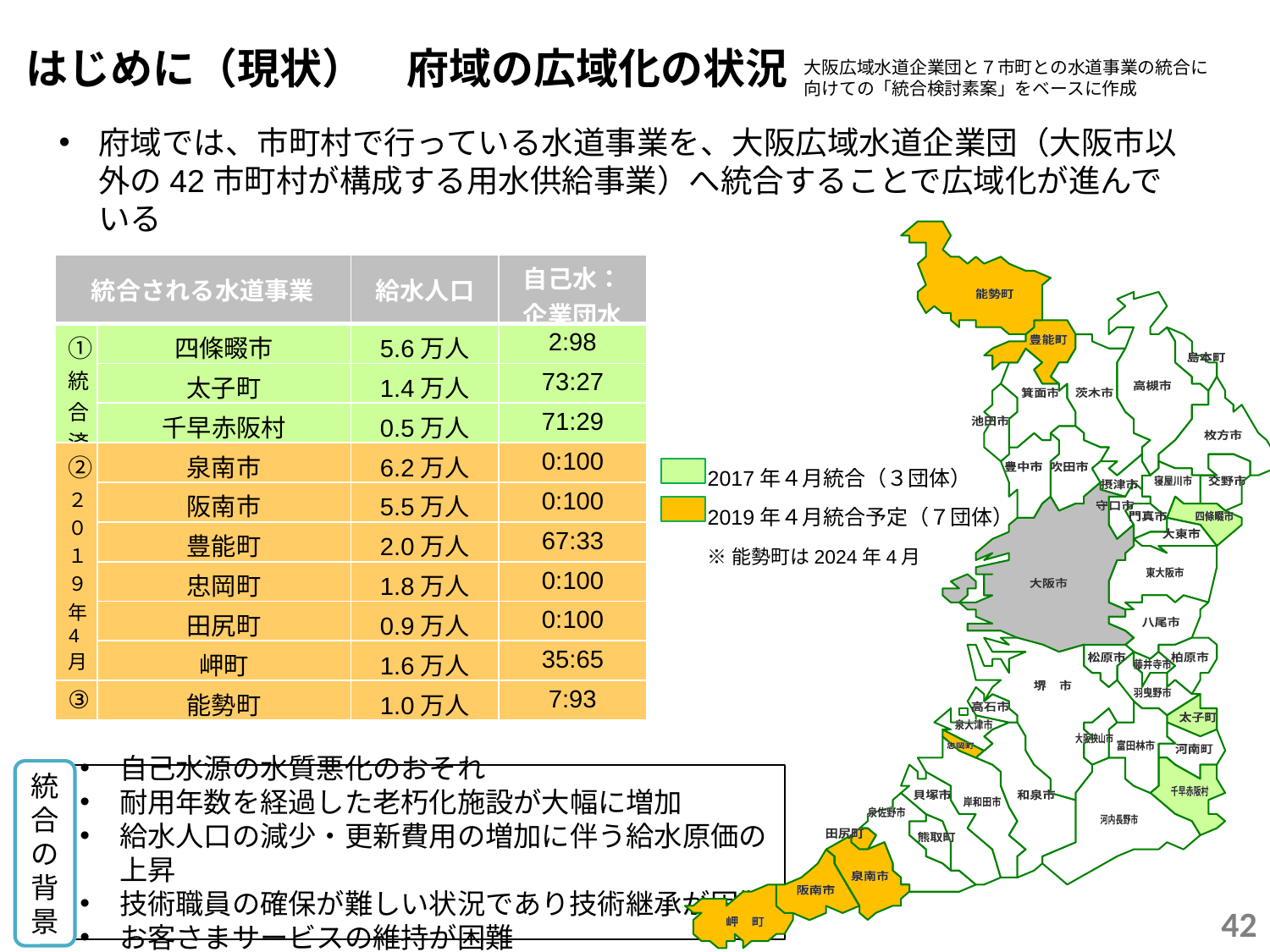

はじめに（現状）　府域の広域化の状況
大阪広域水道企業団と７市町との水道事業の統合に向けての「統合検討素案」をベースに作成
府域では、市町村で行っている水道事業を、大阪広域水道企業団（大阪市以外の42市町村が構成する用水供給事業）へ統合することで広域化が進んでいる

能勢町
能勢町
豊能町
豊能町
島本町
島本町
高槻市
高槻市
箕面市
箕面市
茨木市
茨木市
池田市
池田市
枚方市
枚方市
豊中市
豊中市
吹田市
吹田市
寝屋川市
寝屋川市
交野市
交野市
摂津市
摂津市
守口市
守口市
門真市
門真市
四条畷市
四條畷市
大東市
大東市
東大阪市
東大阪市
大阪市
大阪市
八尾市
八尾市
松原市
松原市
柏原市
柏原市
藤井寺市
藤井寺市
堺　市
堺　市
羽曳野市
羽曳野市
高石市
高石市
太子町
太子町
泉大津市
泉大津市
大阪狭山市
大阪狭山市
富田林市
富田林市
忠岡町
忠岡町
河南町
河南町
千早赤阪村
千早赤阪村
貝塚市
貝塚市
和泉市
和泉市
岸和田市
岸和田市
泉佐野市
泉佐野市
河内長野市
河内長野市
田尻町
田尻町
熊取町
熊取町
泉南市
泉南市
阪南市
阪南市
岬　町
岬　町

| 統合される水道事業 |  | 給水人口 | 自己水：企業団水 |
| --- | --- | --- | --- |
| ①統合済 | 四條畷市 | 5.6万人 | 2:98 |
|  | 太子町 | 1.4万人 | 73:27 |
|  | 千早赤阪村 | 0.5万人 | 71:29 |
| ②２０１９年4月 | 泉南市 | 6.2万人 | 0:100 |
|  | 阪南市 | 5.5万人 | 0:100 |
|  | 豊能町 | 2.0万人 | 67:33 |
|  | 忠岡町 | 1.8万人 | 0:100 |
|  | 田尻町 | 0.9万人 | 0:100 |
|  | 岬町 | 1.6万人 | 35:65 |
| ③ | 能勢町 | 1.0万人 | 7:93 |
2017年４月統合（３団体）
2019年４月統合予定（７団体）
※能勢町は2024年4月

統合の背景
自己水源の水質悪化のおそれ
耐用年数を経過した老朽化施設が大幅に増加
給水人口の減少・更新費用の増加に伴う給水原価の上昇
技術職員の確保が難しい状況であり技術継承が困難
お客さまサービスの維持が困難
42